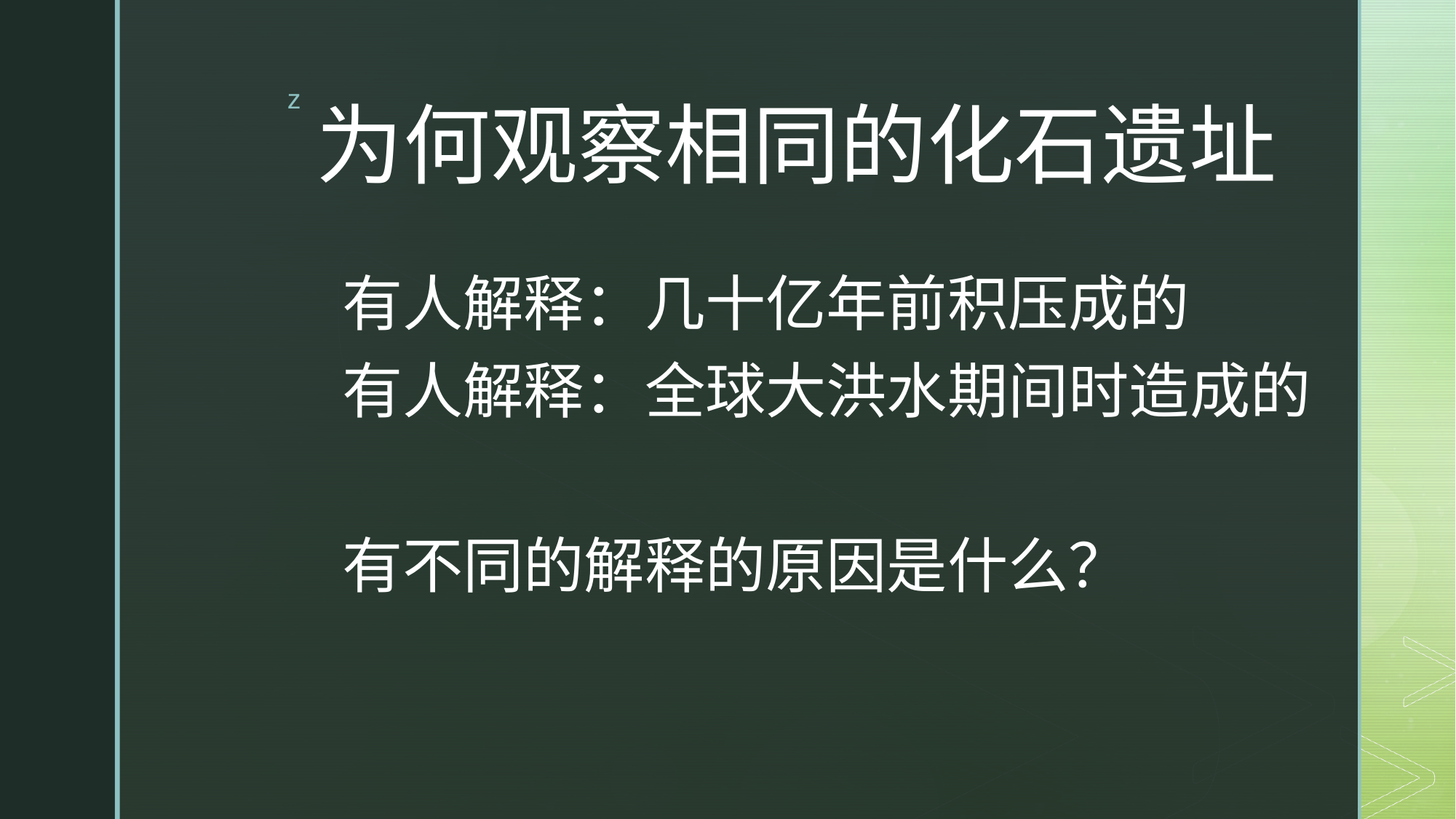

# 为何观察相同的化石遗址
有人解释：几十亿年前积压成的
有人解释：全球大洪水期间时造成的

有不同的解释的原因是什么？